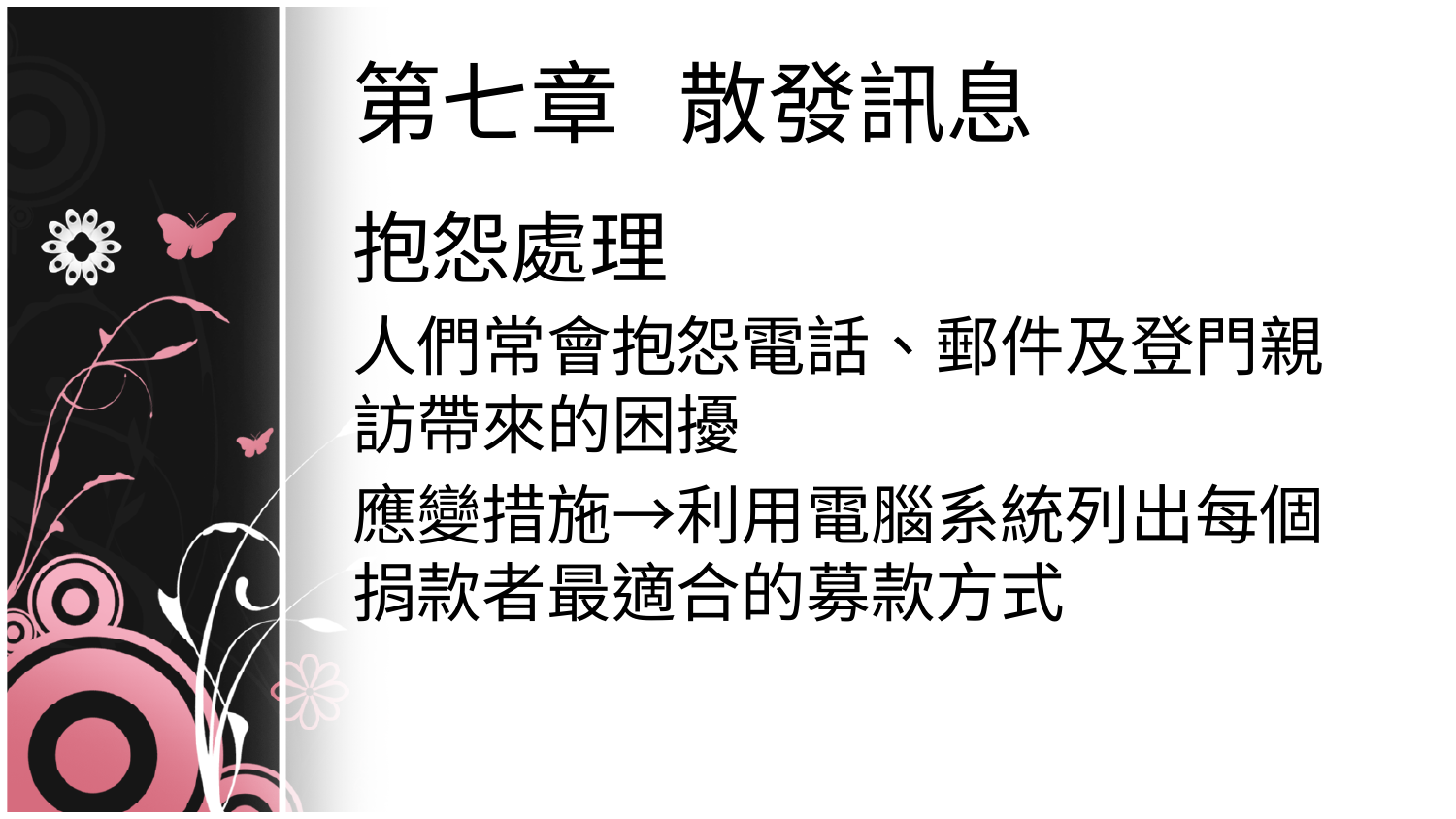

# 第七章   散發訊息
抱怨處理
人們常會抱怨電話、郵件及登門親訪帶來的困擾
應變措施→利用電腦系統列出每個捐款者最適合的募款方式